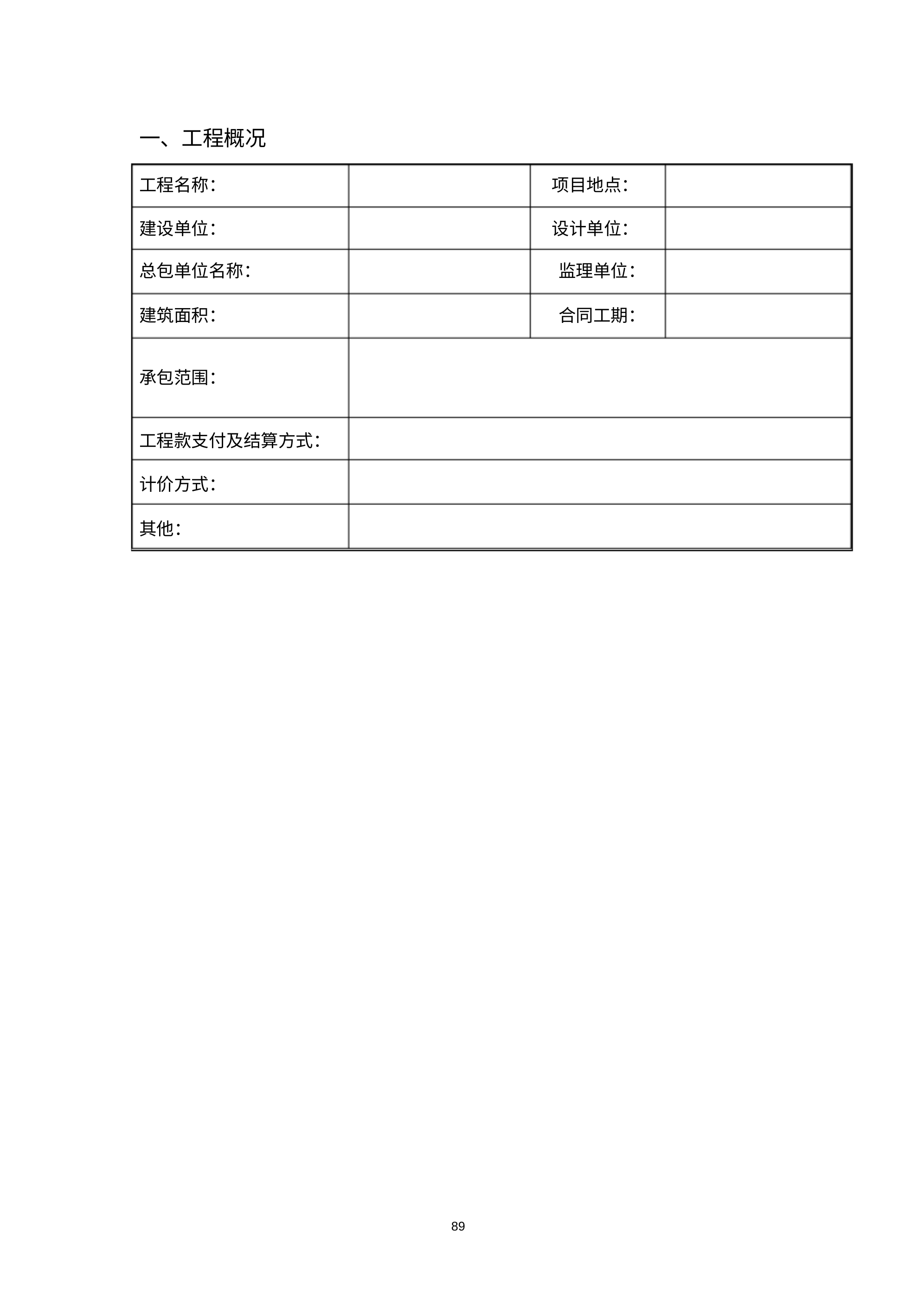

一、工程概况

工程名称：
项目地点：
建设单位：
设计单位：
总包单位名称：
监理单位：
建筑面积：
合同工期：
承包范围：

工程款支付及结算方式： 计价方式：

其他：
89